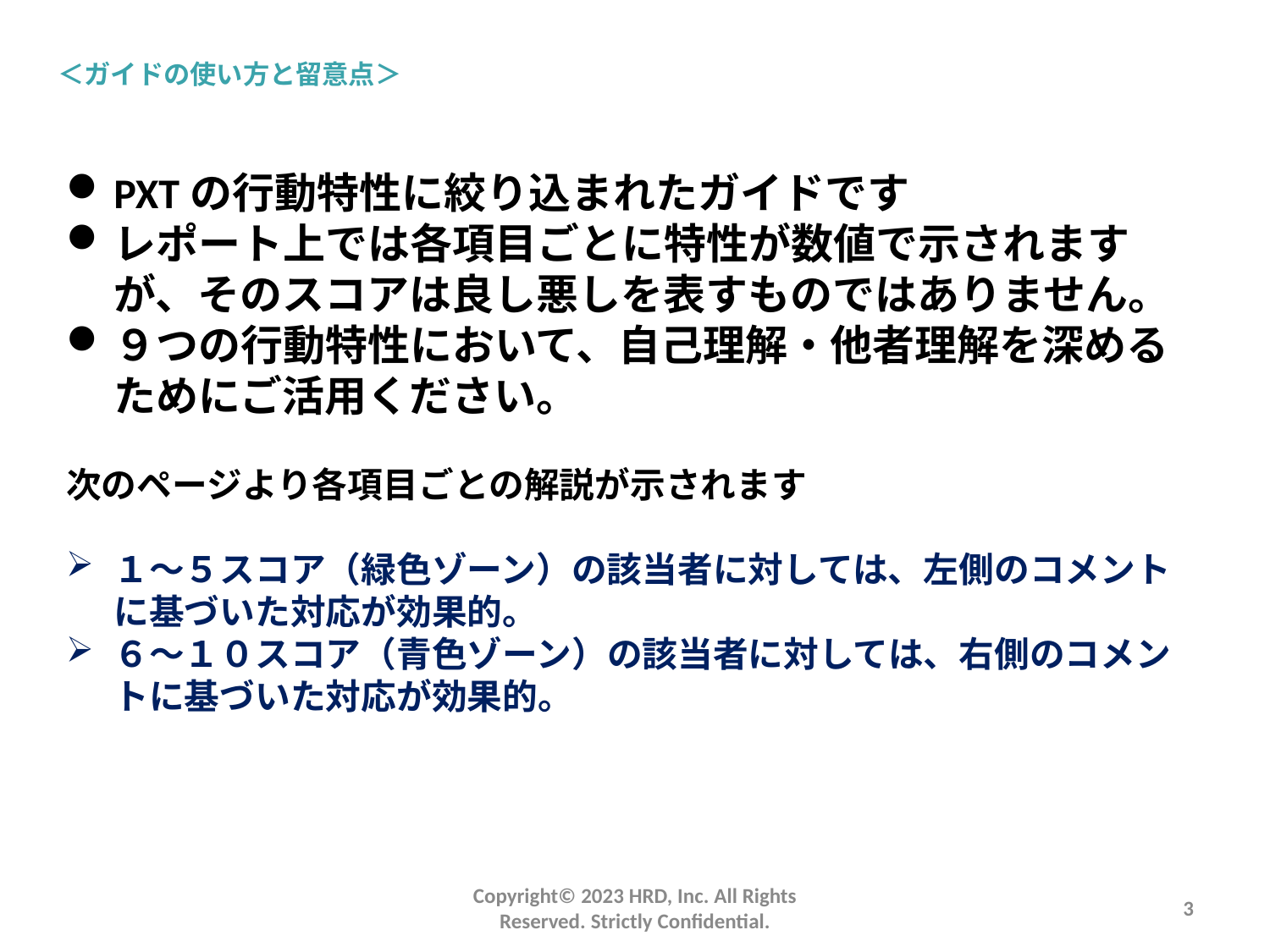

＜ガイドの使い方と留意点＞

PXTの行動特性に絞り込まれたガイドです
レポート上では各項目ごとに特性が数値で示されますが、そのスコアは良し悪しを表すものではありません。
９つの行動特性において、自己理解・他者理解を深めるためにご活用ください。

次のページより各項目ごとの解説が示されます

１～５スコア（緑色ゾーン）の該当者に対しては、左側のコメントに基づいた対応が効果的。
６～１０スコア（青色ゾーン）の該当者に対しては、右側のコメントに基づいた対応が効果的。

Copyright©️ 2023 HRD, Inc. All Rights Reserved. Strictly Confidential.
3